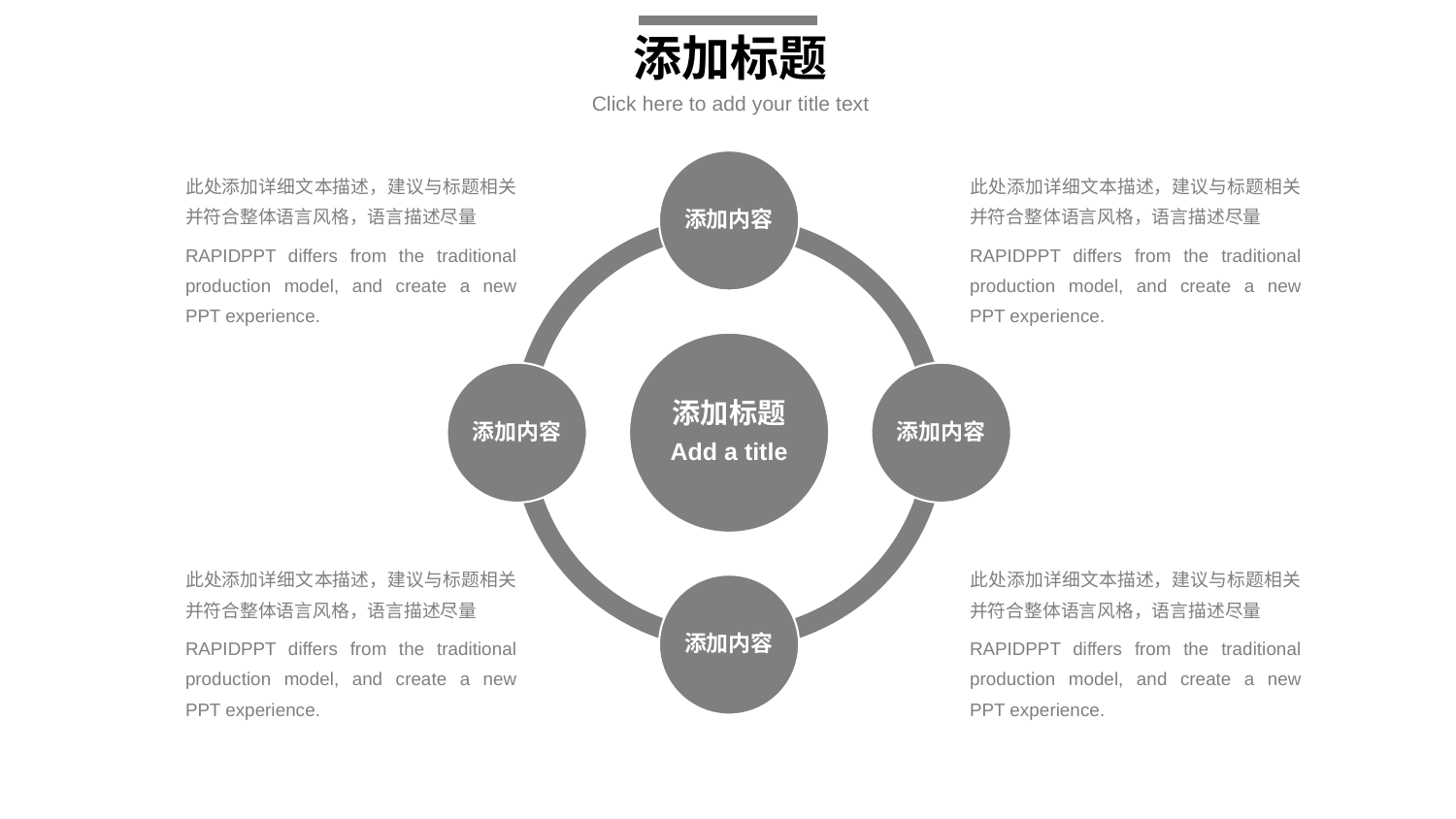

添加标题
Click here to add your title text
添加标题
Add a title
添加内容
添加内容
添加内容
添加内容
此处添加详细文本描述，建议与标题相关并符合整体语言风格，语言描述尽量
RAPIDPPT differs from the traditional production model, and create a new PPT experience.
此处添加详细文本描述，建议与标题相关并符合整体语言风格，语言描述尽量
RAPIDPPT differs from the traditional production model, and create a new PPT experience.
此处添加详细文本描述，建议与标题相关并符合整体语言风格，语言描述尽量
RAPIDPPT differs from the traditional production model, and create a new PPT experience.
此处添加详细文本描述，建议与标题相关并符合整体语言风格，语言描述尽量
RAPIDPPT differs from the traditional production model, and create a new PPT experience.